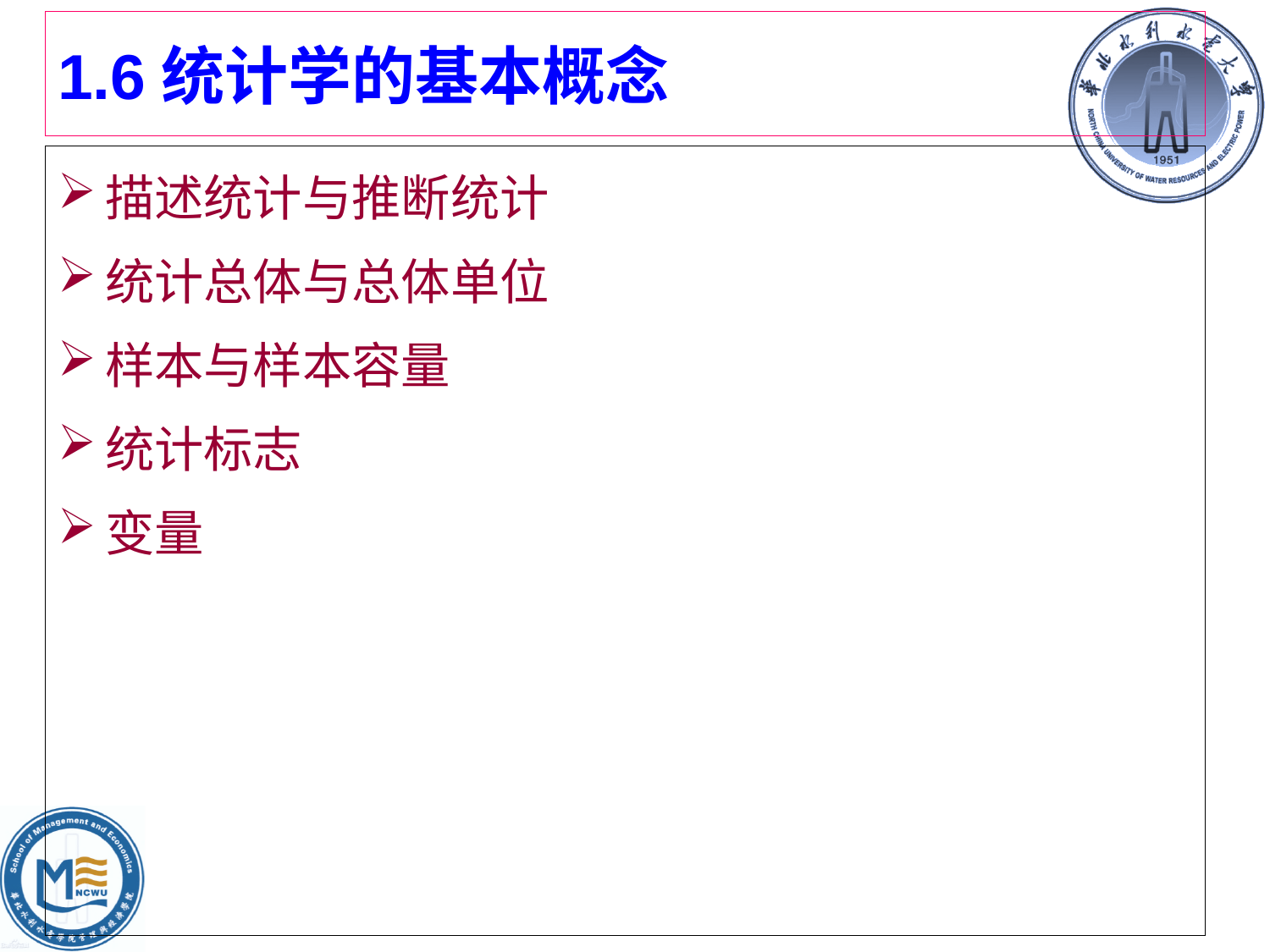

# 1.6统计学的基本概念
描述统计与推断统计
统计总体与总体单位
样本与样本容量
统计标志
变量